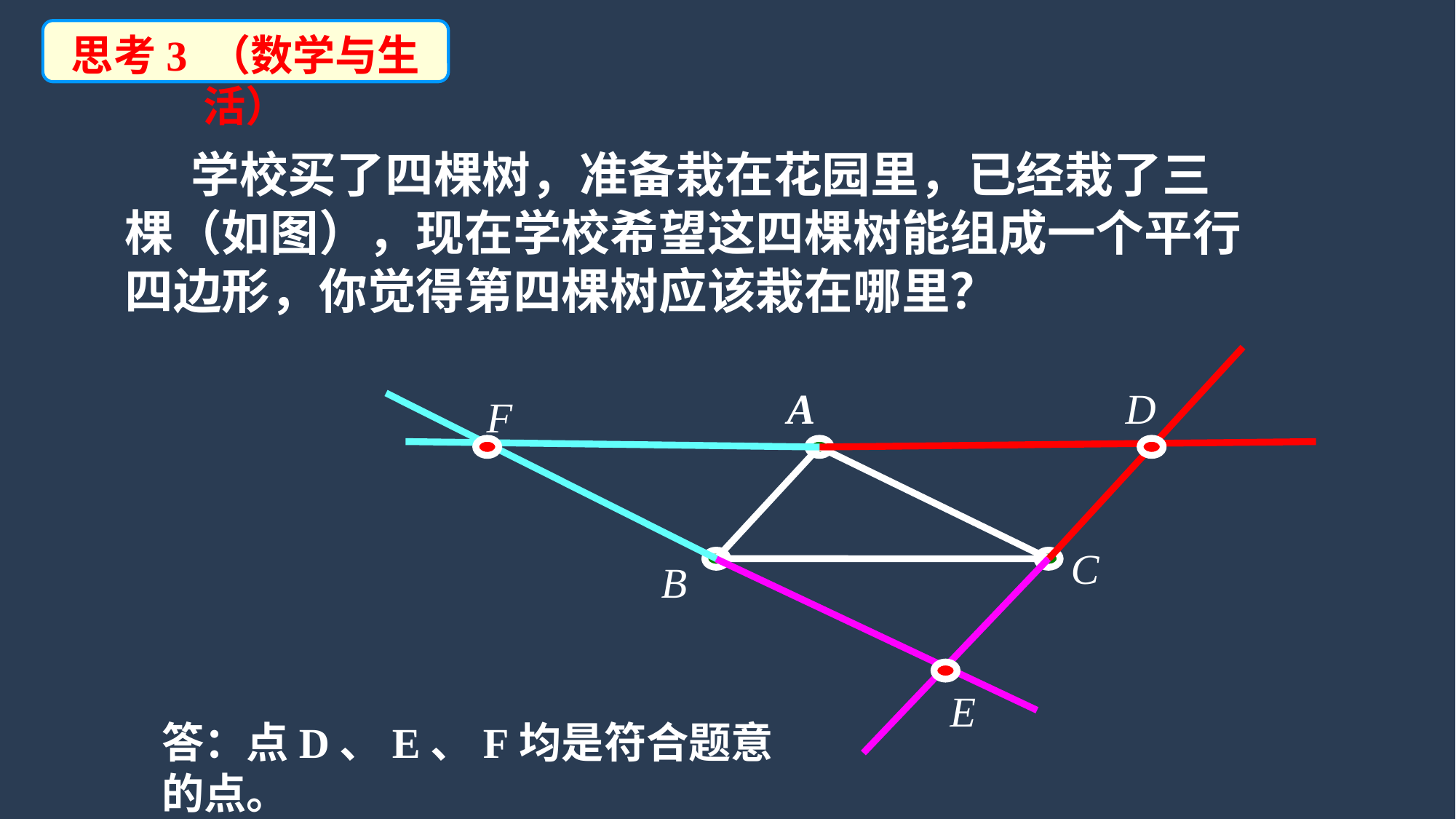

思考3 （数学与生活）
     学校买了四棵树，准备栽在花园里，已经栽了三棵（如图），现在学校希望这四棵树能组成一个平行四边形，你觉得第四棵树应该栽在哪里？

A
D
F

C
B

E
答：点D、E、F均是符合题意的点。